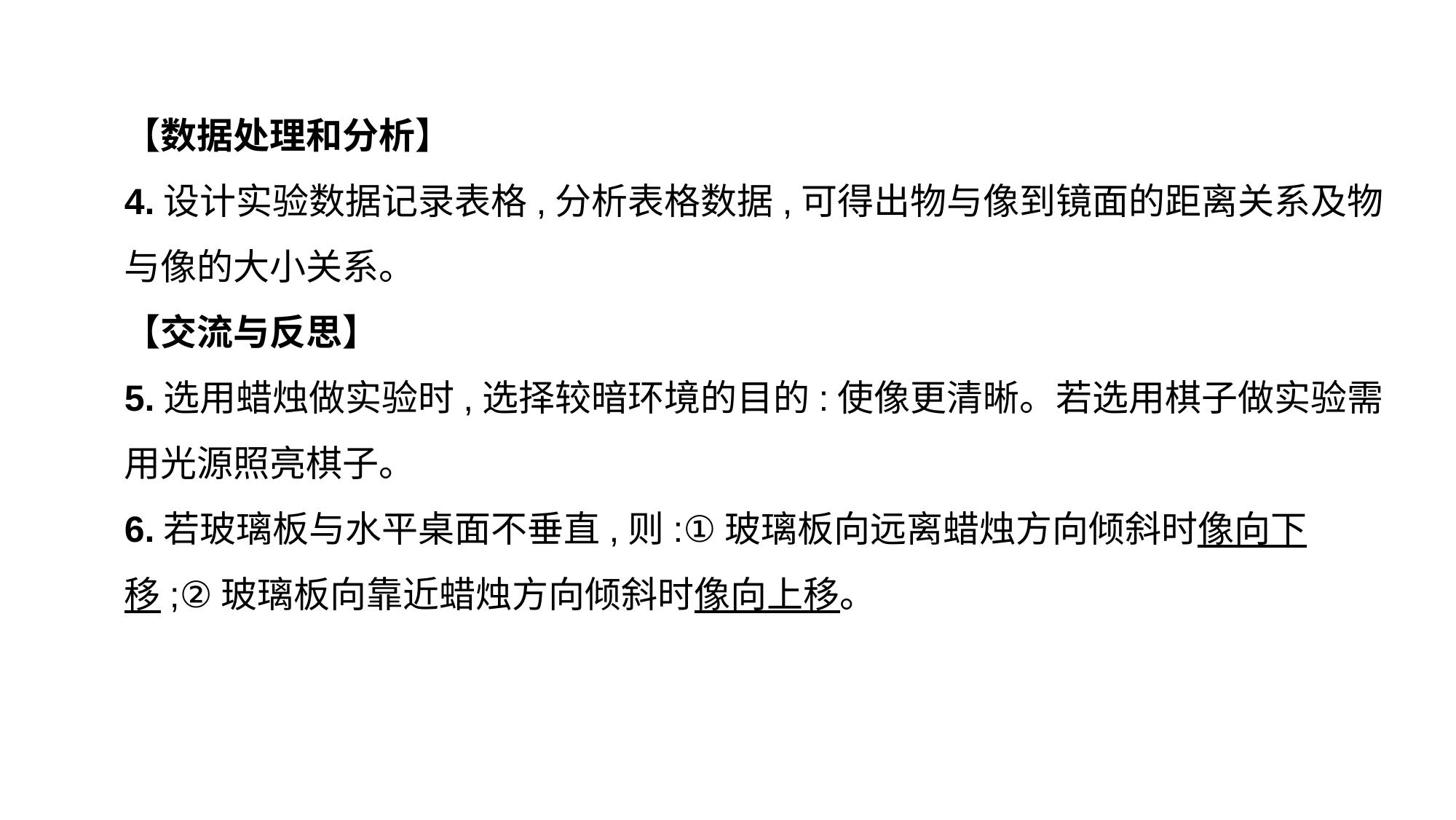

【数据处理和分析】
4.设计实验数据记录表格,分析表格数据,可得出物与像到镜面的距离关系及物与像的大小关系。
【交流与反思】
5.选用蜡烛做实验时,选择较暗环境的目的:使像更清晰。若选用棋子做实验需用光源照亮棋子。
6.若玻璃板与水平桌面不垂直,则:①玻璃板向远离蜡烛方向倾斜时像向下移;②玻璃板向靠近蜡烛方向倾斜时像向上移。